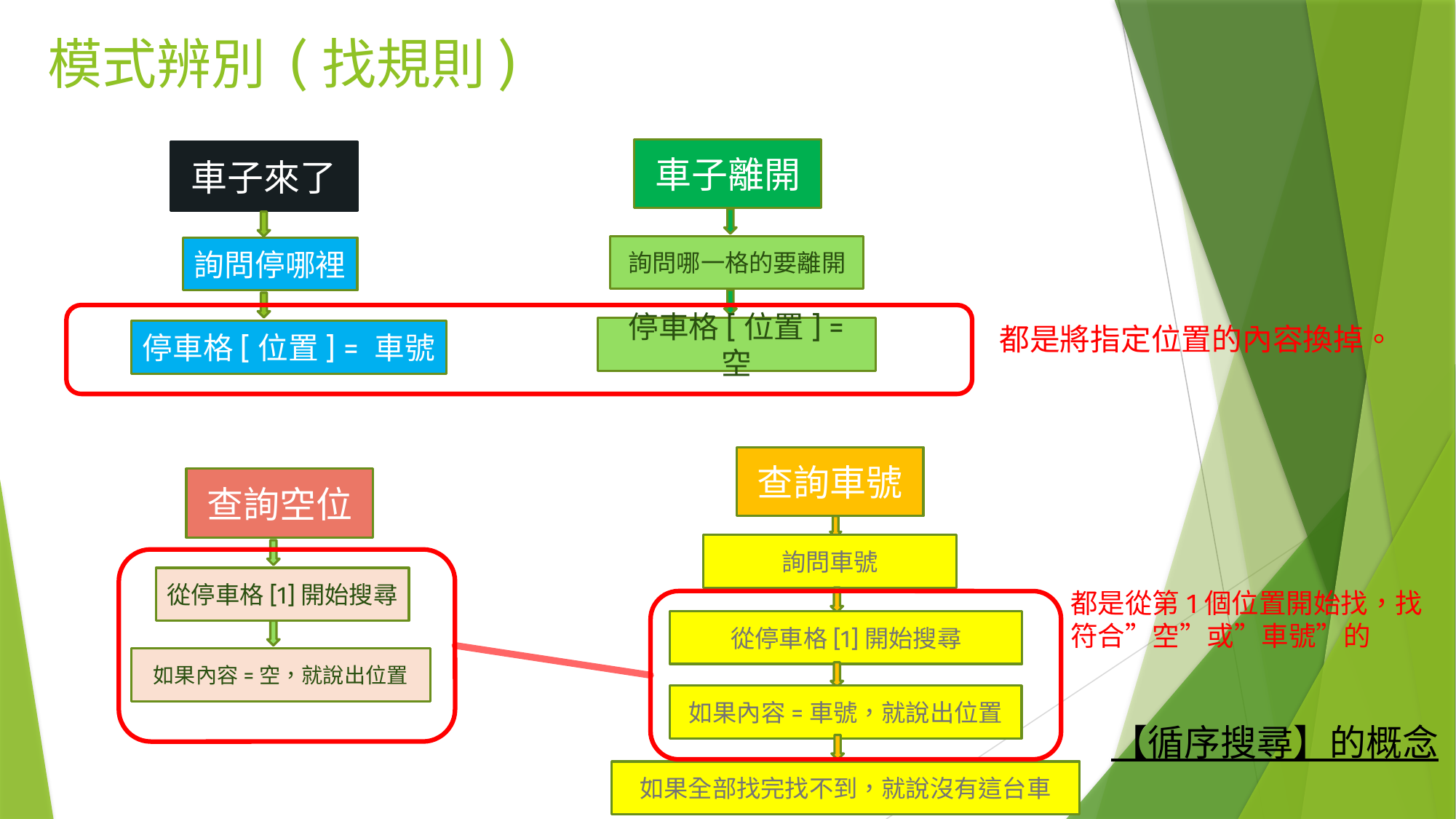

# 模式辨別 (找規則)
車子離開
車子來了

詢問哪一格的要離開
詢問停哪裡

都是將指定位置的內容換掉。
停車格[位置] = 空
停車格[位置] = 車號
查詢車號
查詢空位

詢問車號

從停車格[1]開始搜尋
都是從第1個位置開始找，找
符合”空”或”車號”的

從停車格[1]開始搜尋

如果內容=空，就說出位置

如果內容=車號，就說出位置
【循序搜尋】的概念

如果全部找完找不到，就說沒有這台車